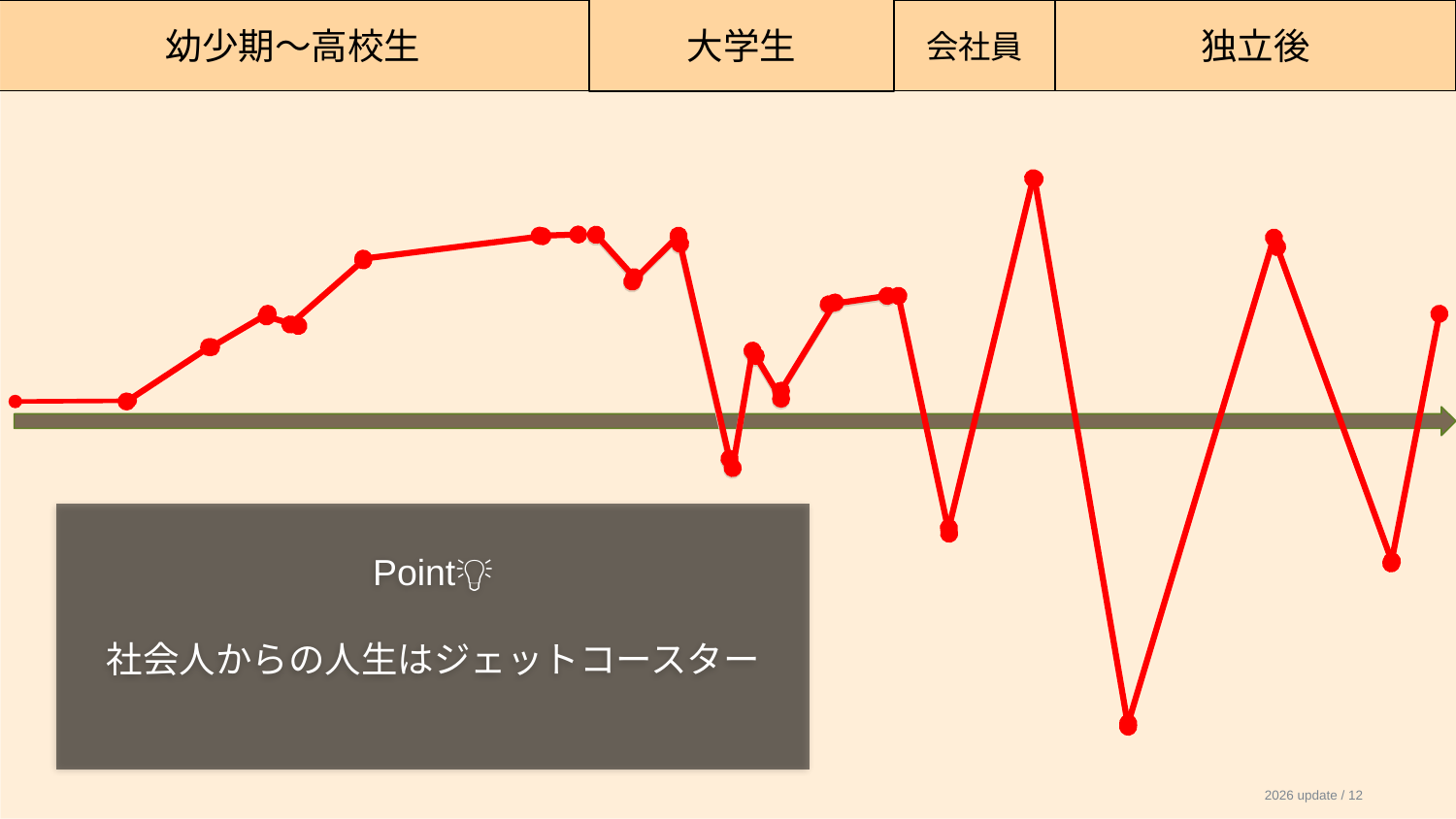

会社員
独立後

大学生
幼少期〜高校生

Point💡

社会人からの人生はジェットコースター

2026 update / 12